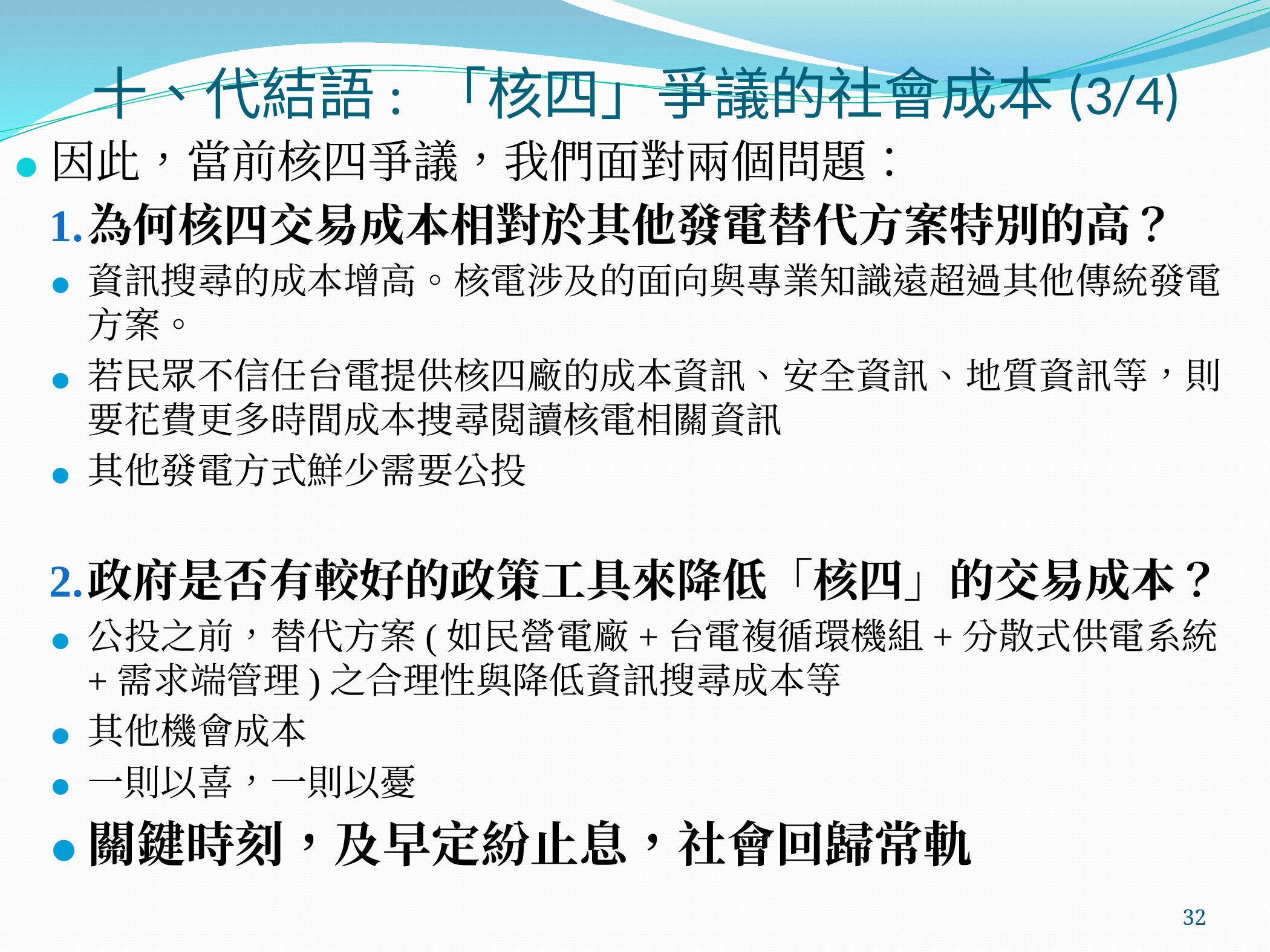

# 十、代結語: 「核四」爭議的社會成本(3/4)
因此，當前核四爭議，我們面對兩個問題：
為何核四交易成本相對於其他發電替代方案特別的高？
資訊搜尋的成本增高。核電涉及的面向與專業知識遠超過其他傳統發電方案。
若民眾不信任台電提供核四廠的成本資訊、安全資訊、地質資訊等，則要花費更多時間成本捜尋閱讀核電相關資訊
其他發電方式鮮少需要公投

政府是否有較好的政策工具來降低「核四」的交易成本？
公投之前，替代方案(如民營電廠+台電複循環機組+分散式供電系統+需求端管理)之合理性與降低資訊搜尋成本等
其他機會成本
一則以喜，一則以憂
關鍵時刻，及早定紛止息，社會回歸常軌

32